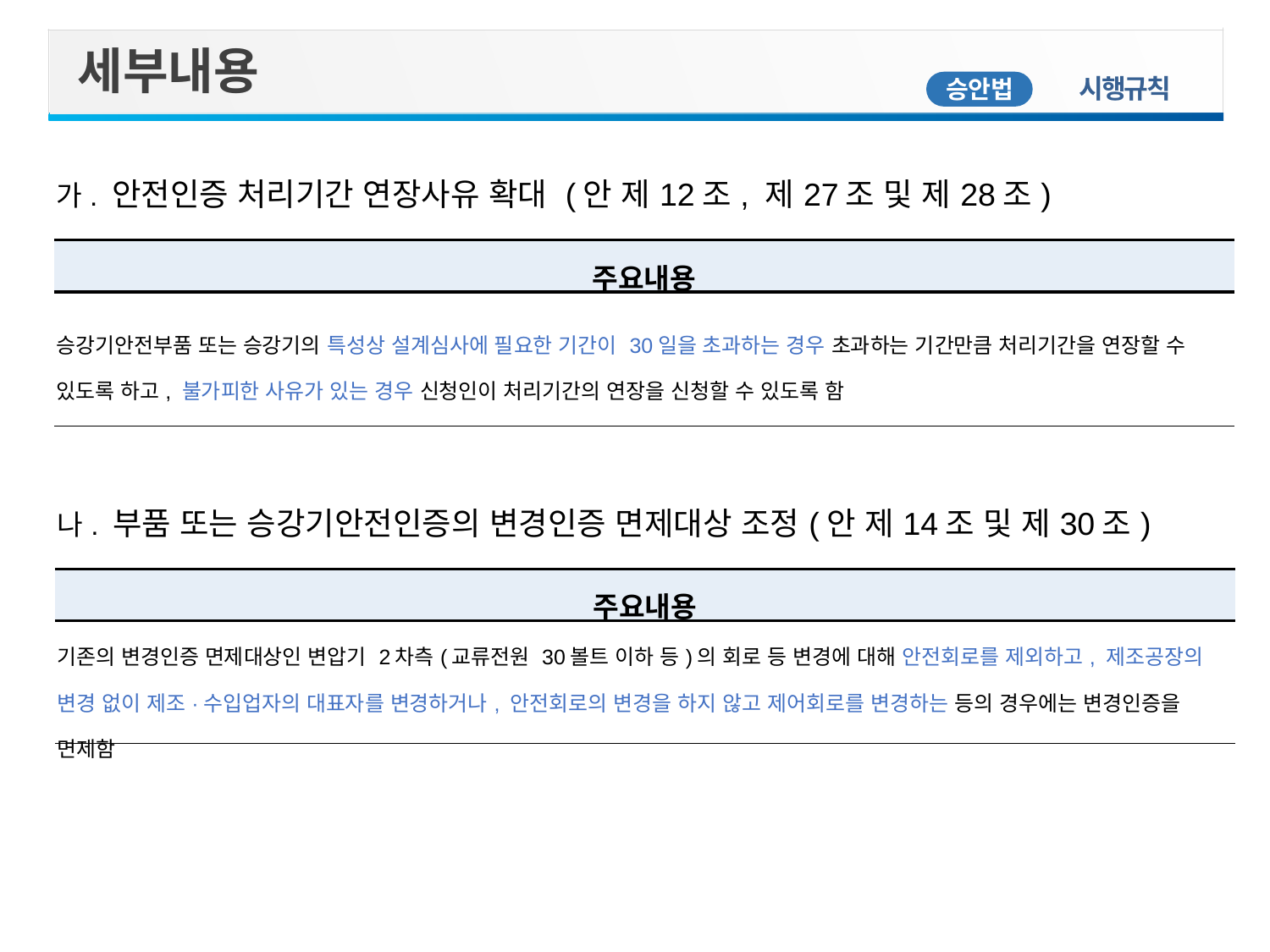

세부내용
시행규칙
승안법

| 가. 안전인증 처리기간 연장사유 확대 (안 제12조, 제27조 및 제28조) |
| --- |
| 주요내용 |
| 승강기안전부품 또는 승강기의 특성상 설계심사에 필요한 기간이 30일을 초과하는 경우 초과하는 기간만큼 처리기간을 연장할 수 있도록 하고, 불가피한 사유가 있는 경우 신청인이 처리기간의 연장을 신청할 수 있도록 함 |
| 나. 부품 또는 승강기안전인증의 변경인증 면제대상 조정(안 제14조 및 제30조) |
| --- |
| 주요내용 |
| 기존의 변경인증 면제대상인 변압기 2차측(교류전원 30볼트 이하 등)의 회로 등 변경에 대해 안전회로를 제외하고, 제조공장의 변경 없이 제조·수입업자의 대표자를 변경하거나, 안전회로의 변경을 하지 않고 제어회로를 변경하는 등의 경우에는 변경인증을 면제함 |